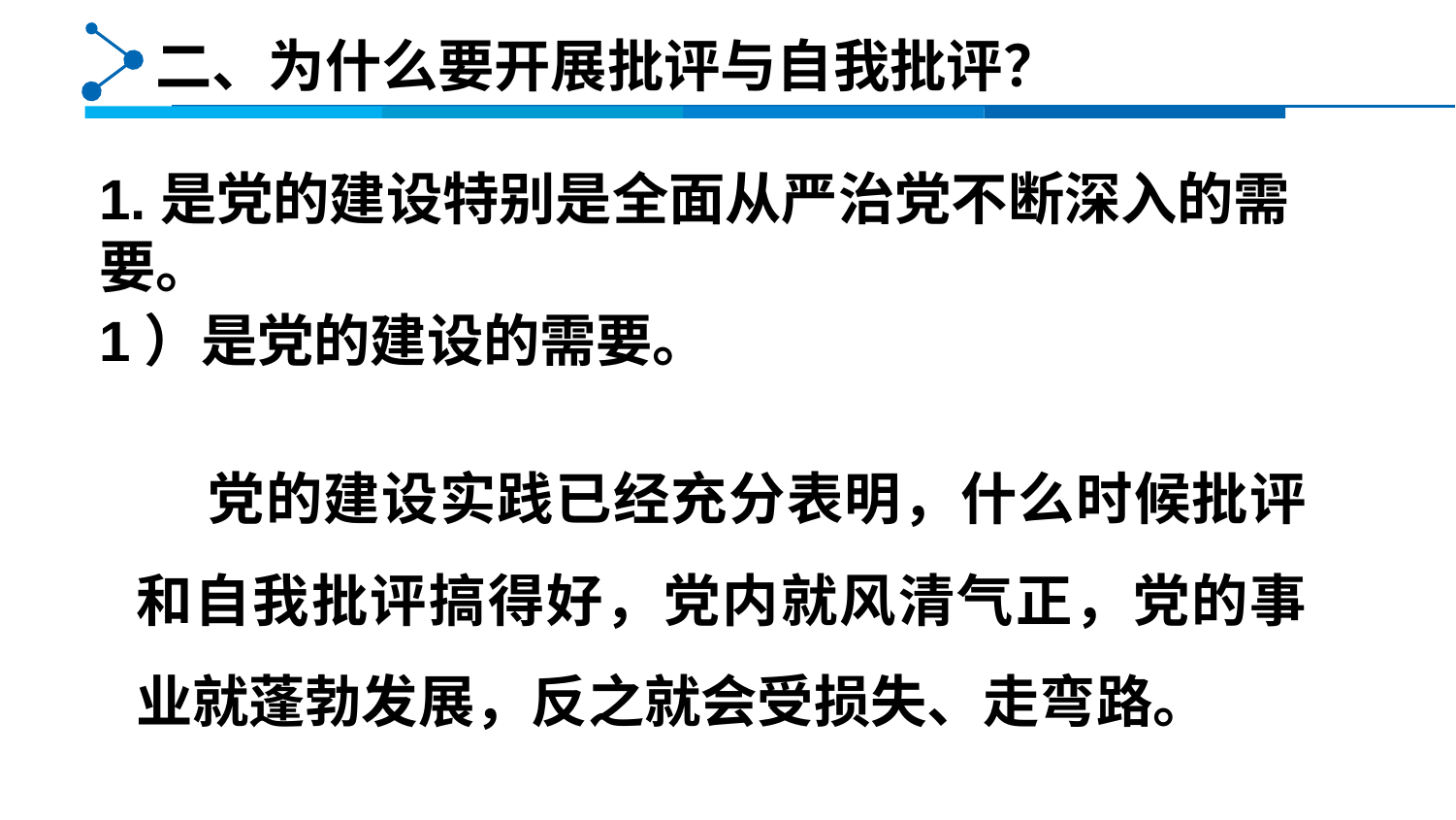

二、为什么要开展批评与自我批评？

1.是党的建设特别是全面从严治党不断深入的需要。
1）是党的建设的需要。
    党的建设实践已经充分表明，什么时候批评和自我批评搞得好，党内就风清气正，党的事业就蓬勃发展，反之就会受损失、走弯路。